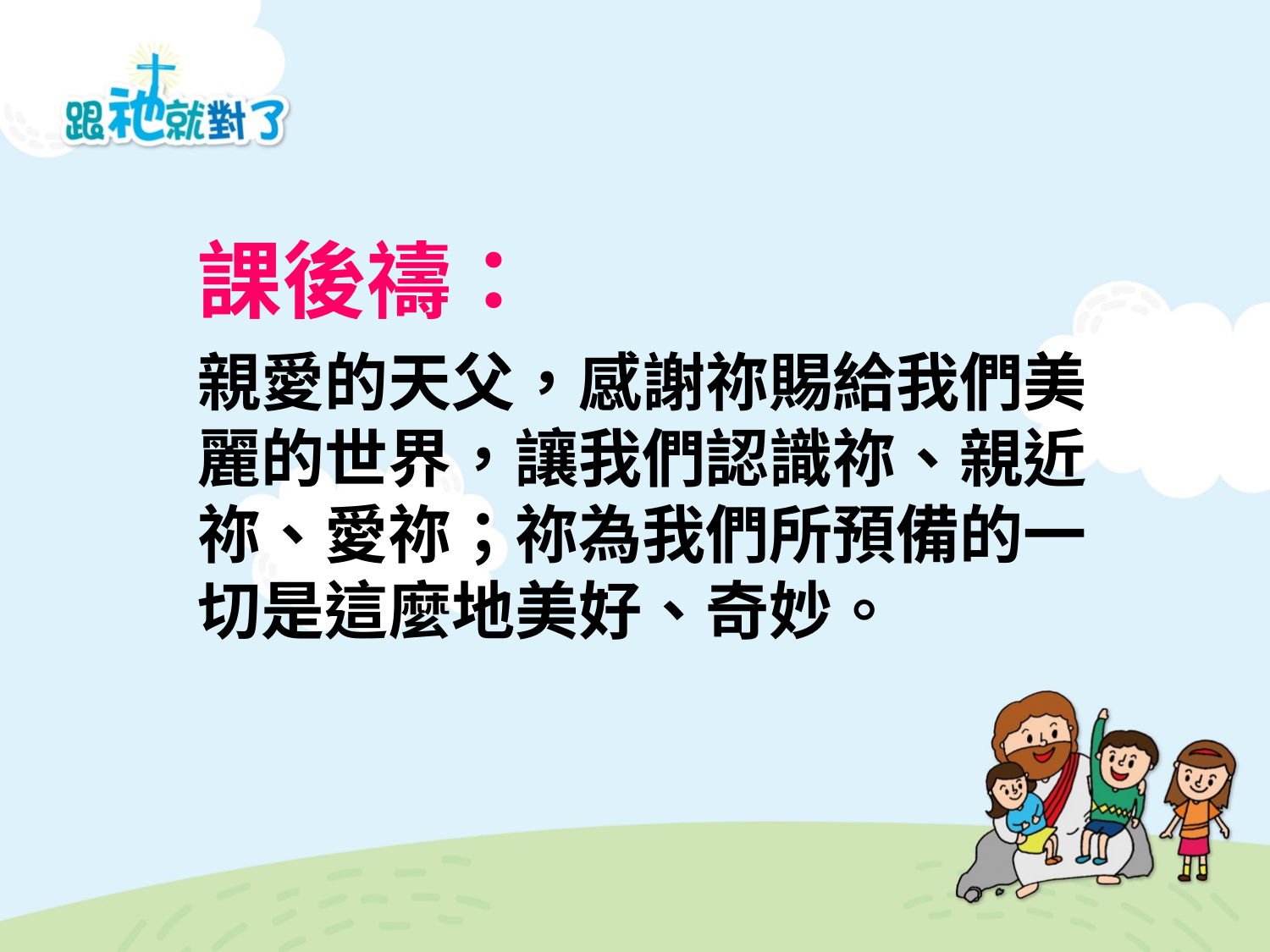

課後禱：
親愛的天父，感謝祢賜給我們美麗的世界，讓我們認識祢、親近祢、愛祢；祢為我們所預備的一切是這麼地美好、奇妙。